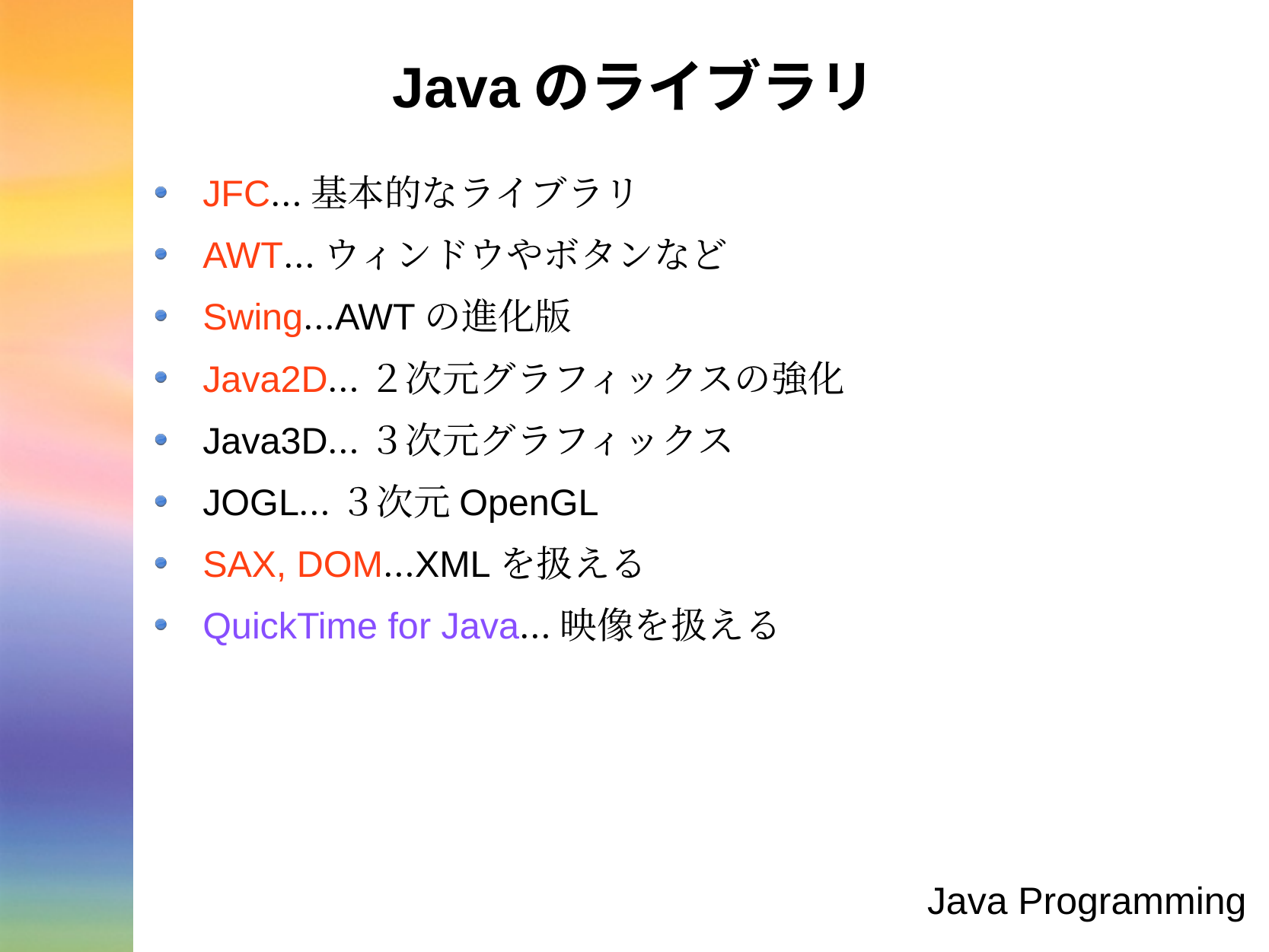

# Javaのライブラリ
JFC…基本的なライブラリ
AWT…ウィンドウやボタンなど
Swing…AWTの進化版
Java2D…２次元グラフィックスの強化
Java3D…３次元グラフィックス
JOGL…３次元OpenGL
SAX, DOM…XMLを扱える
QuickTime for Java…映像を扱える